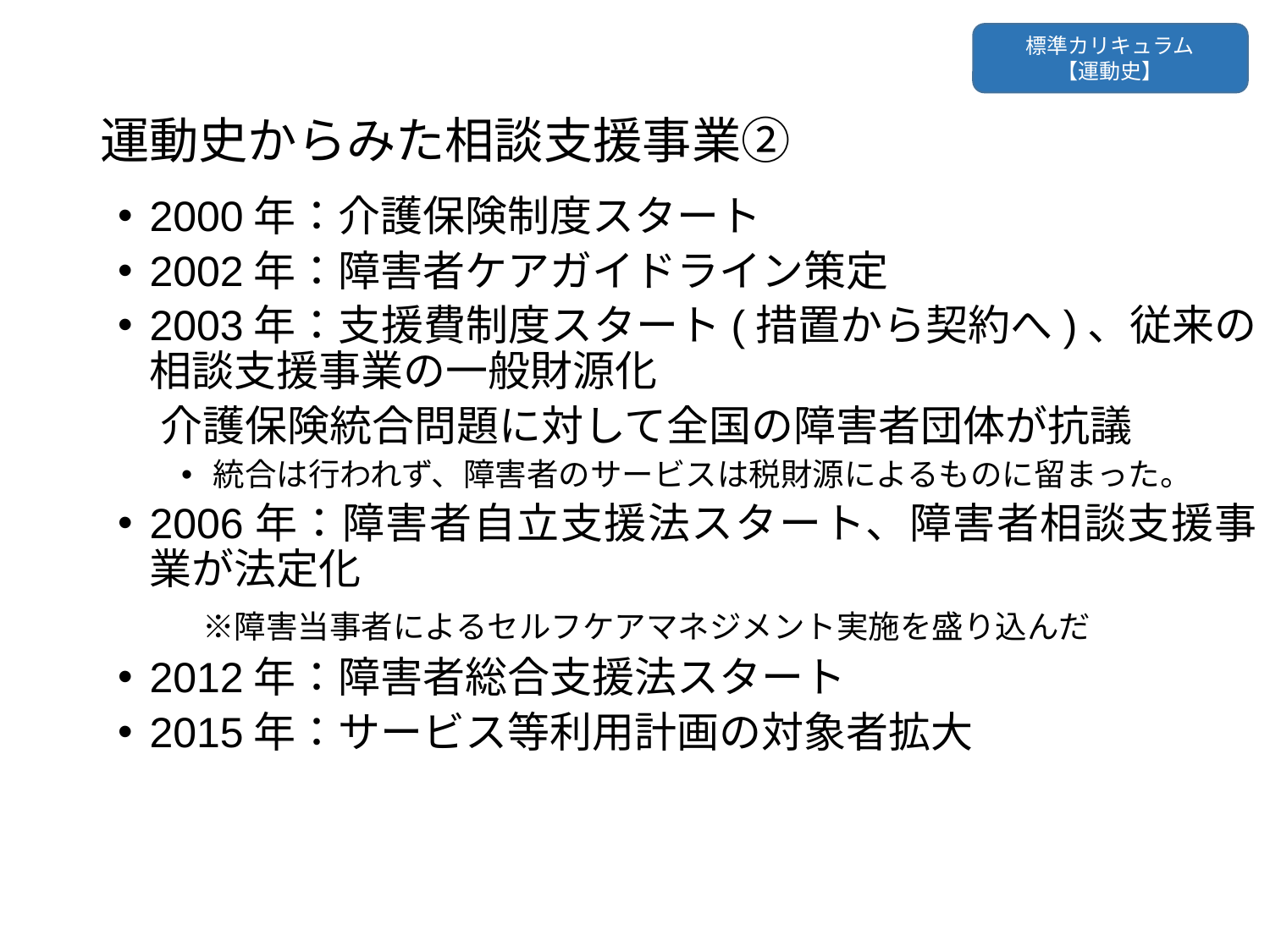

標準カリキュラム
【運動史】
# 運動史からみた相談支援事業②
2000年：介護保険制度スタート
2002年：障害者ケアガイドライン策定
2003年：支援費制度スタート(措置から契約へ)、従来の相談支援事業の一般財源化
　介護保険統合問題に対して全国の障害者団体が抗議
統合は行われず、障害者のサービスは税財源によるものに留まった。
2006年：障害者自立支援法スタート、障害者相談支援事業が法定化
　　※障害当事者によるセルフケアマネジメント実施を盛り込んだ
2012年：障害者総合支援法スタート
2015年：サービス等利用計画の対象者拡大